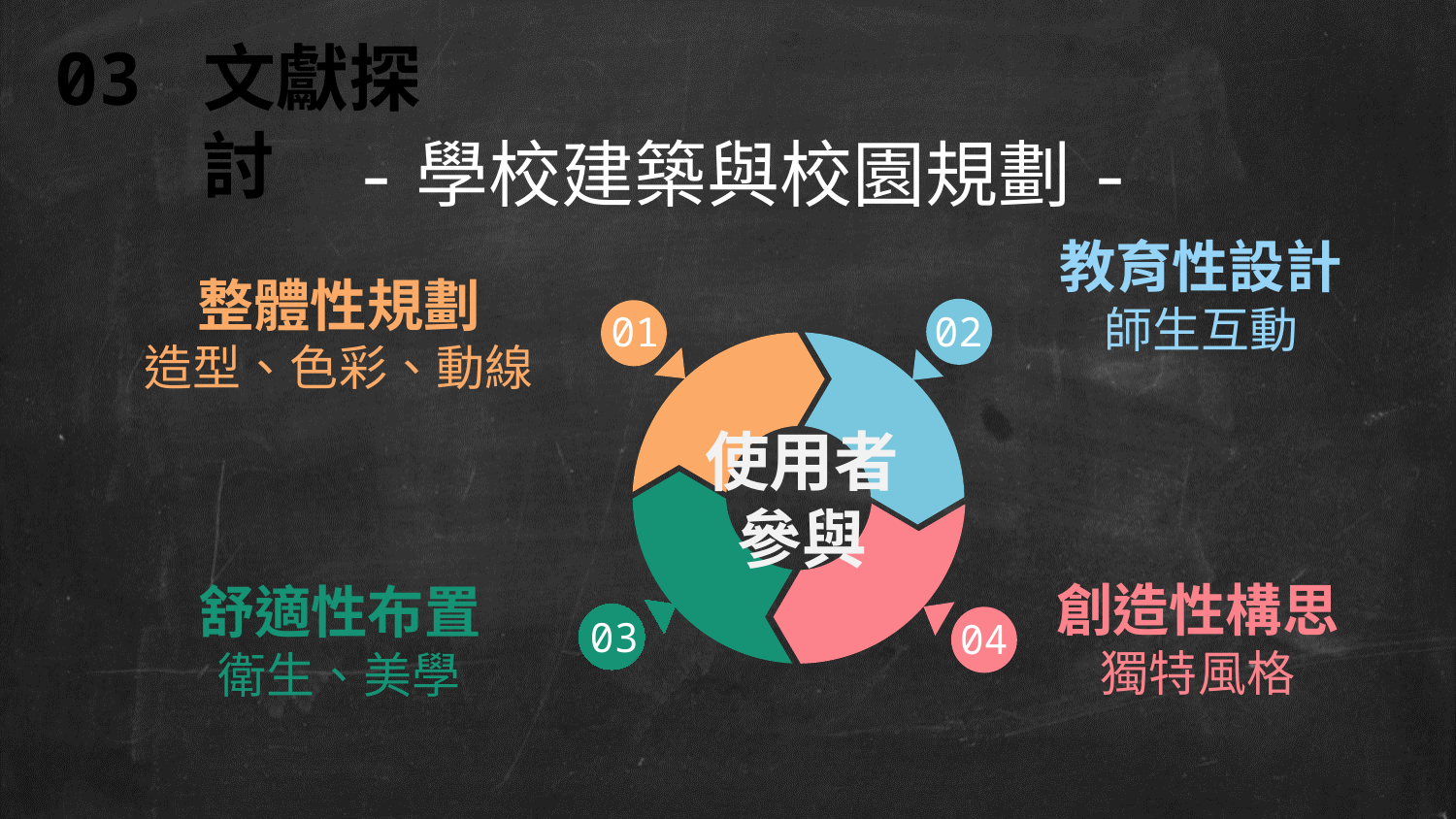

03 文獻探討
-學校建築與校園規劃-
教育性設計
師生互動
整體性規劃
造型、色彩、動線

01
02

03
04
使用者
參與
創造性構思
獨特風格
舒適性布置
衛生、美學